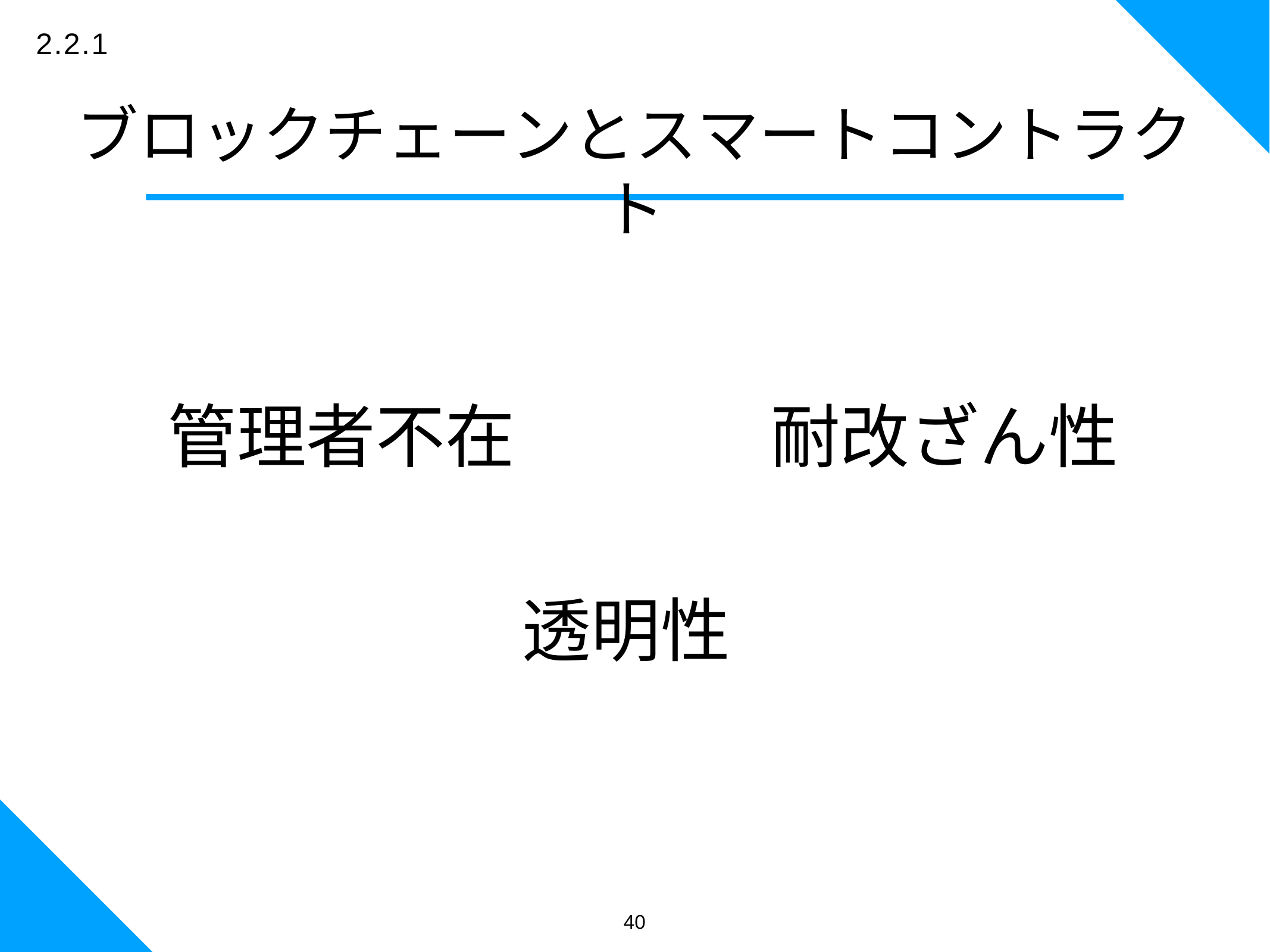

40
2.2.1
# ブロックチェーンとスマートコントラクト
管理者不在
耐改ざん性
透明性